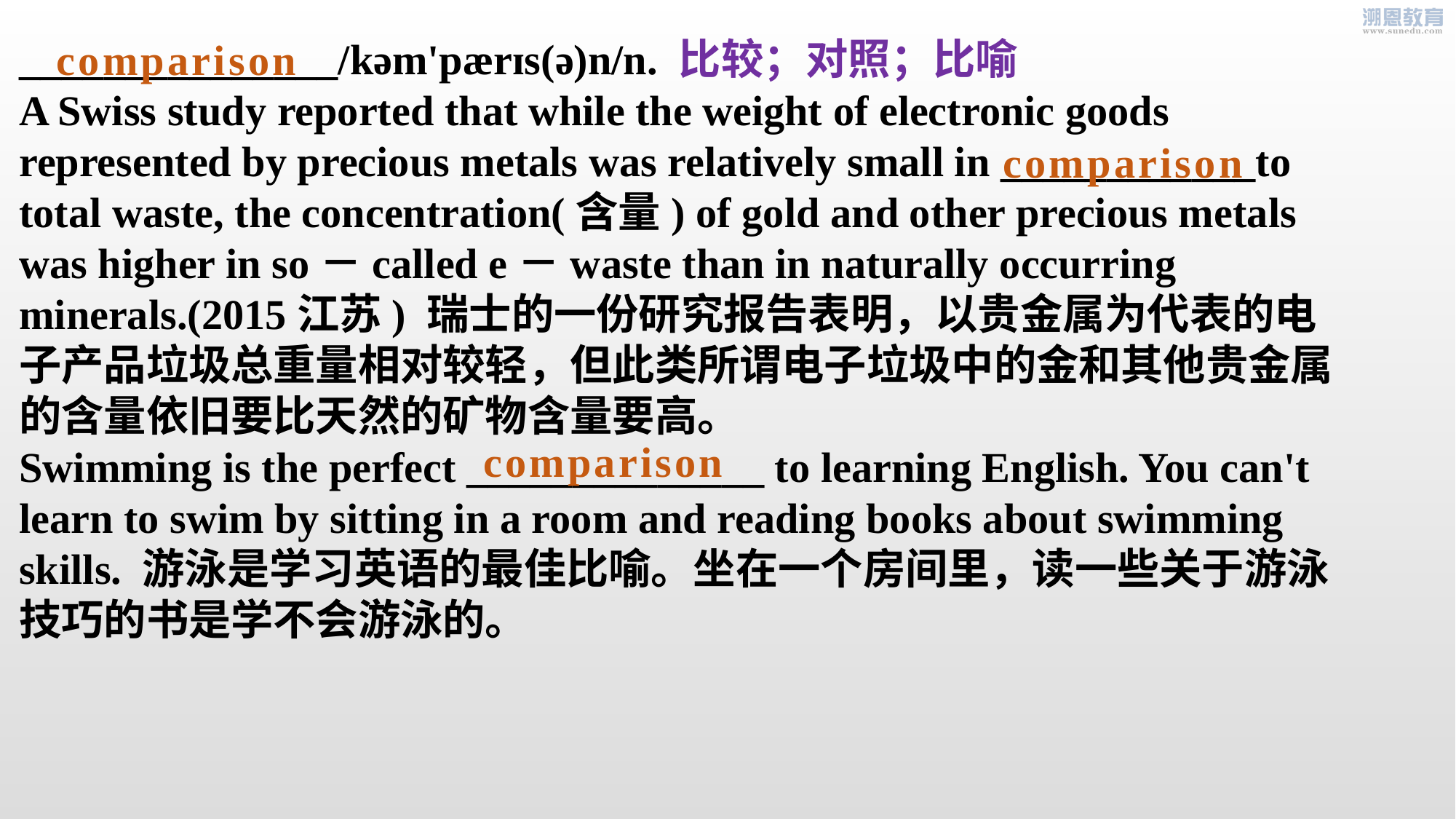

_______________/kəm'pærɪs(ə)n/n. 比较；对照；比喻
A Swiss study reported that while the weight of electronic goods represented by precious metals was relatively small in ____________to total waste, the concentration(含量) of gold and other precious metals was higher in so－called e－waste than in naturally occurring minerals.(2015江苏) 瑞士的一份研究报告表明，以贵金属为代表的电子产品垃圾总重量相对较轻，但此类所谓电子垃圾中的金和其他贵金属的含量依旧要比天然的矿物含量要高。
Swimming is the perfect ______________ to learning English. You can't learn to swim by sitting in a room and reading books about swimming skills. 游泳是学习英语的最佳比喻。坐在一个房间里，读一些关于游泳技巧的书是学不会游泳的。
comparison
comparison
comparison